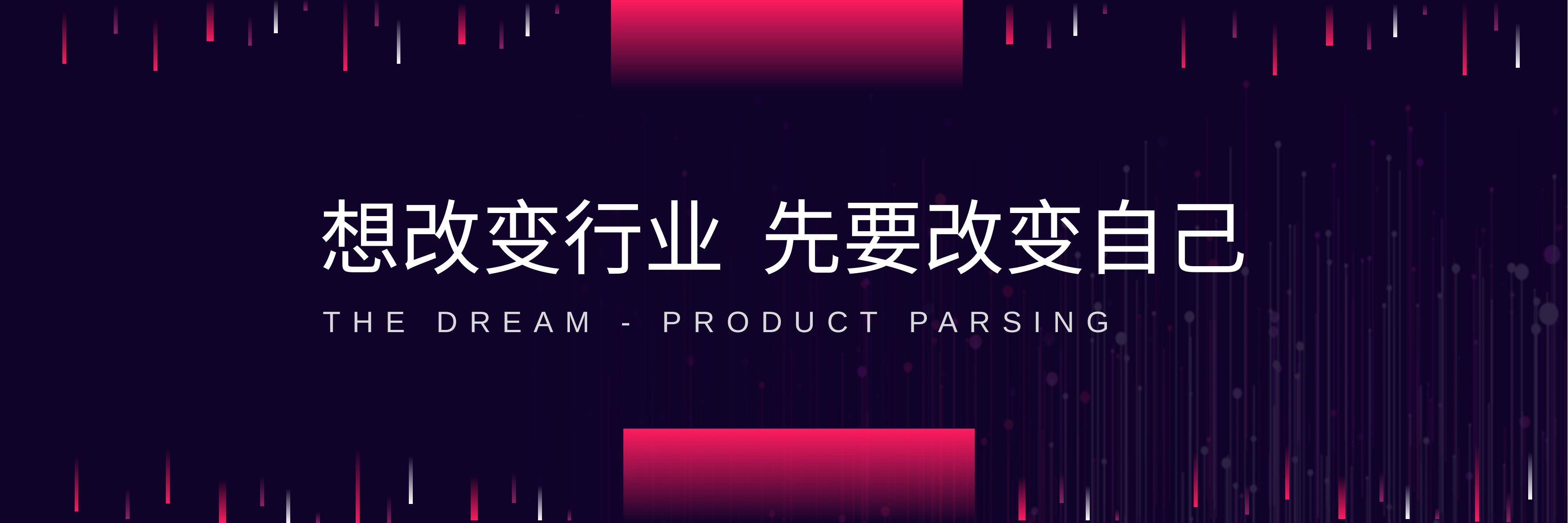

想改变行业  先要改变自己
THE DREAM - PRODUCT PARSING